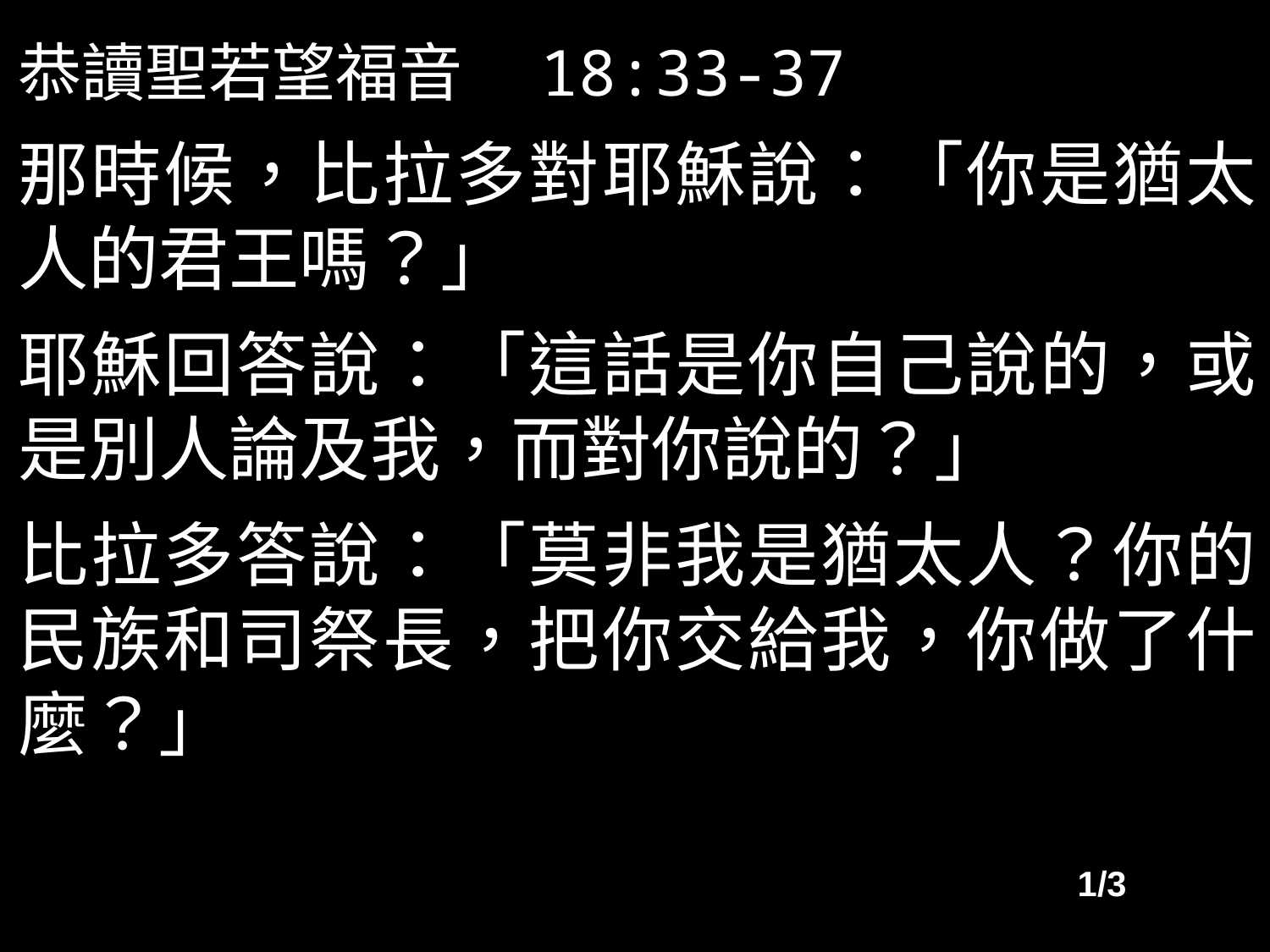

恭讀聖若望福音　18:33-37
那時候，比拉多對耶穌說：「你是猶太人的君王嗎？」
耶穌回答說：「這話是你自己說的，或是別人論及我，而對你說的？」
比拉多答說：「莫非我是猶太人？你的民族和司祭長，把你交給我，你做了什麼？」

1/3